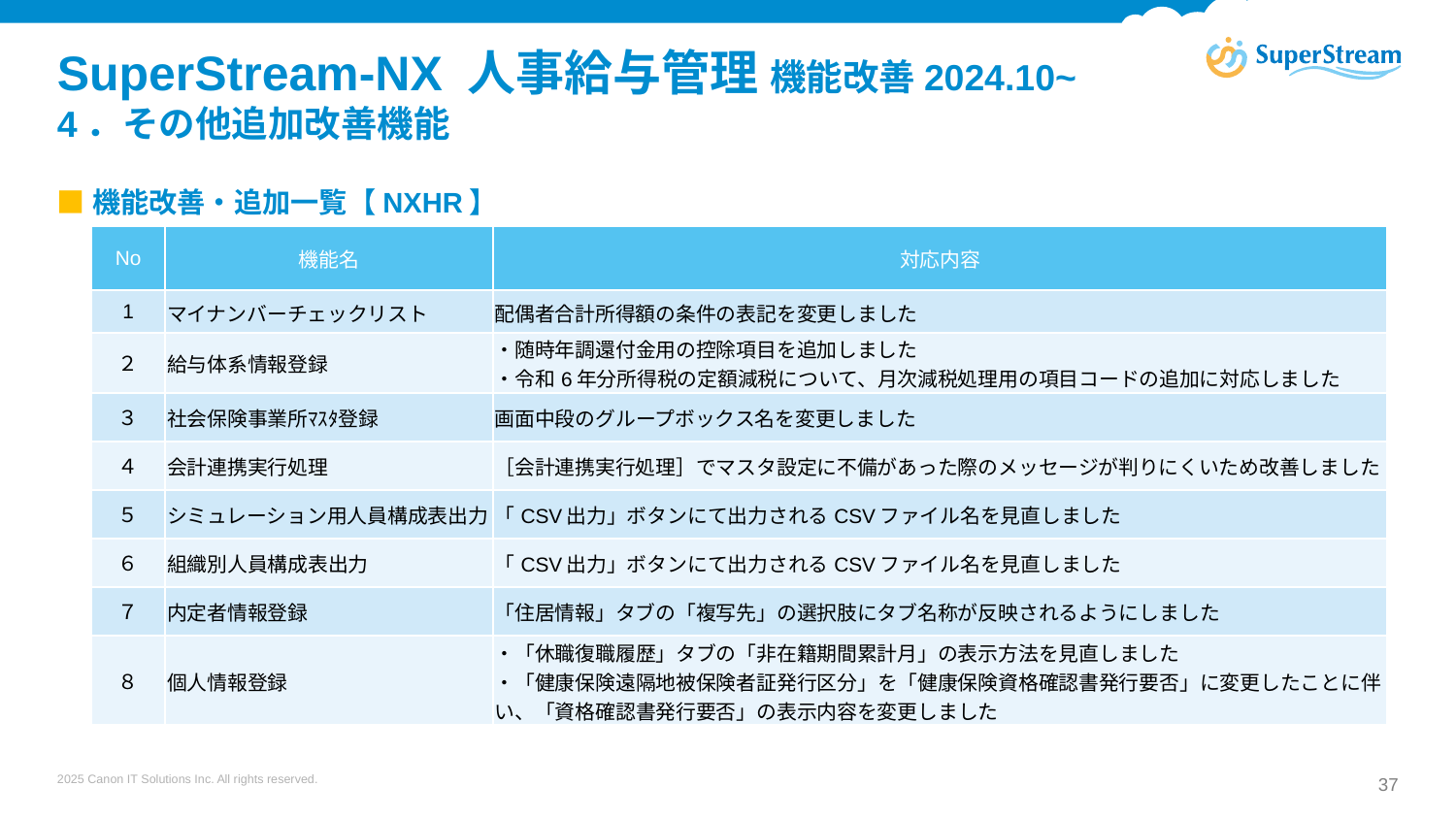

# SuperStream-NX 人事給与管理 機能改善2024.10~　 4．その他追加改善機能
■機能改善・追加一覧【NXHR】

| No | 機能名 | 対応内容 |
| --- | --- | --- |
| 1 | マイナンバーチェックリスト | 配偶者合計所得額の条件の表記を変更しました |
| ２ | 給与体系情報登録 | ・随時年調還付金用の控除項目を追加しました ・令和6年分所得税の定額減税について、月次減税処理用の項目コードの追加に対応しました |
| ３ | 社会保険事業所ﾏｽﾀ登録 | 画面中段のグループボックス名を変更しました |
| ４ | 会計連携実行処理 | ［会計連携実行処理］でマスタ設定に不備があった際のメッセージが判りにくいため改善しました |
| ５ | シミュレーション用人員構成表出力 | 「CSV出力」ボタンにて出力されるCSVファイル名を見直しました |
| ６ | 組織別人員構成表出力 | 「CSV出力」ボタンにて出力されるCSVファイル名を見直しました |
| ７ | 内定者情報登録 | 「住居情報」タブの「複写先」の選択肢にタブ名称が反映されるようにしました |
| ８ | 個人情報登録 | ・「休職復職履歴」タブの「非在籍期間累計月」の表示方法を見直しました ・「健康保険遠隔地被保険者証発行区分」を「健康保険資格確認書発行要否」に変更したことに伴い、「資格確認書発行要否」の表示内容を変更しました |
2025 Canon IT Solutions Inc. All rights reserved.
37